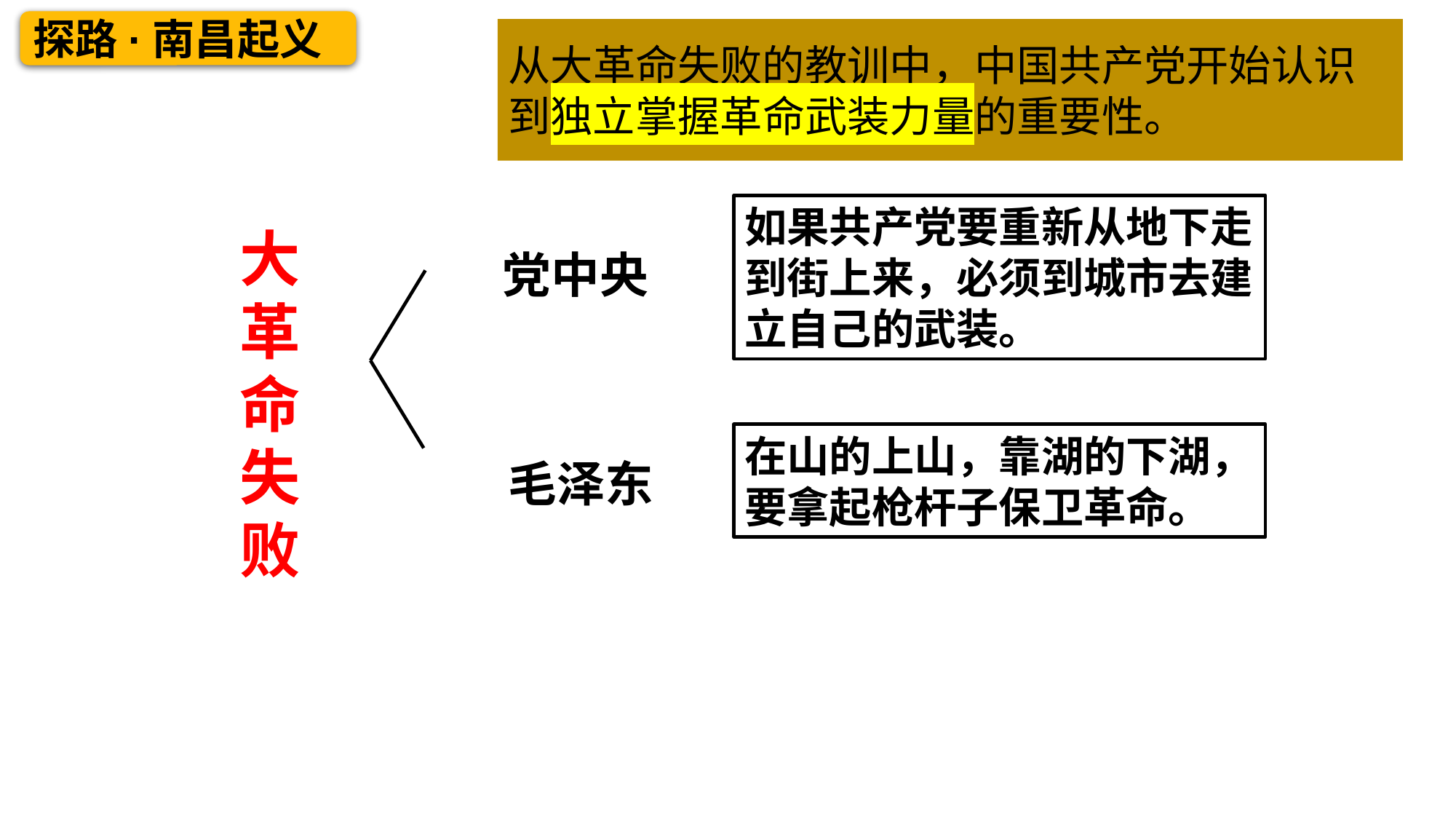

探路·南昌起义

从大革命失败的教训中，中国共产党开始认识到独立掌握革命武装力量的重要性。
如果共产党要重新从地下走到街上来，必须到城市去建立自己的武装。
大革命失败
党中央
毛泽东
在山的上山，靠湖的下湖，要拿起枪杆子保卫革命。